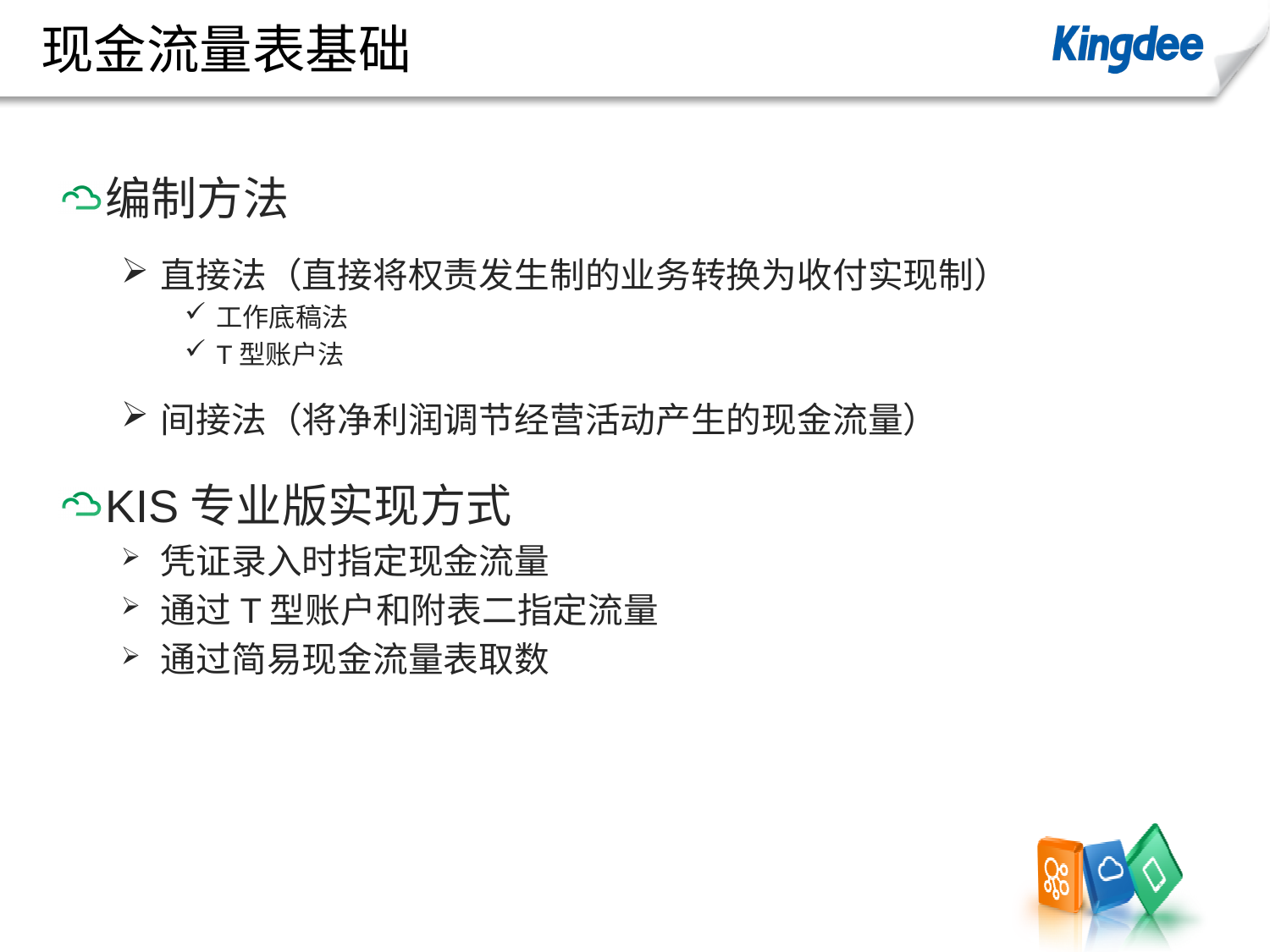

# 现金流量表基础
编制方法
直接法（直接将权责发生制的业务转换为收付实现制）
工作底稿法
T型账户法
间接法（将净利润调节经营活动产生的现金流量）
KIS专业版实现方式
凭证录入时指定现金流量
通过T型账户和附表二指定流量
通过简易现金流量表取数